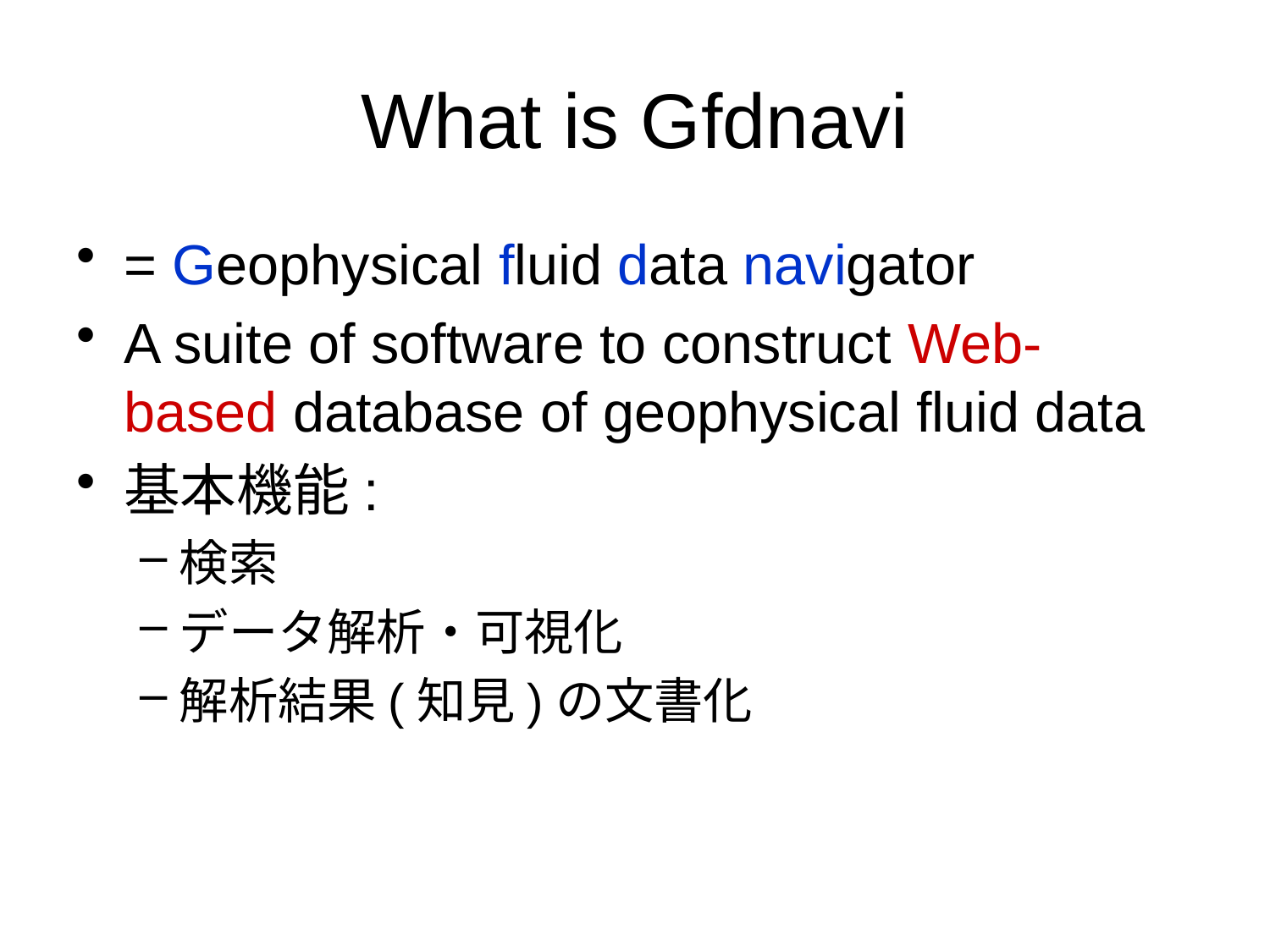

# What is Gfdnavi
= Geophysical fluid data navigator
A suite of software to construct Web-based database of geophysical fluid data
基本機能:
検索
データ解析・可視化
解析結果(知見)の文書化